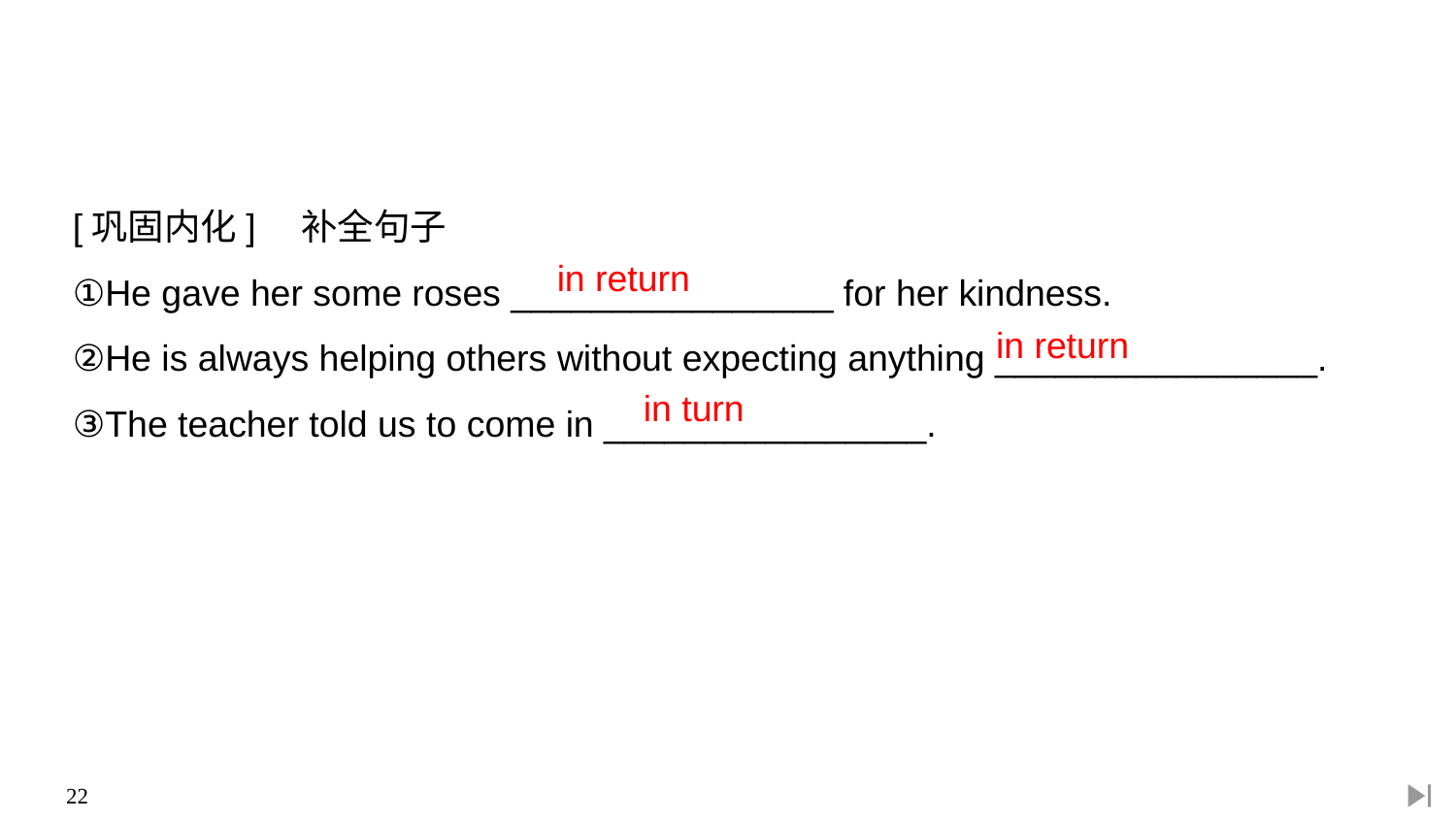

[巩固内化]　补全句子
①He gave her some roses ________________ for her kindness.
②He is always helping others without expecting anything ________________.
③The teacher told us to come in ________________.
in return
in return
in turn